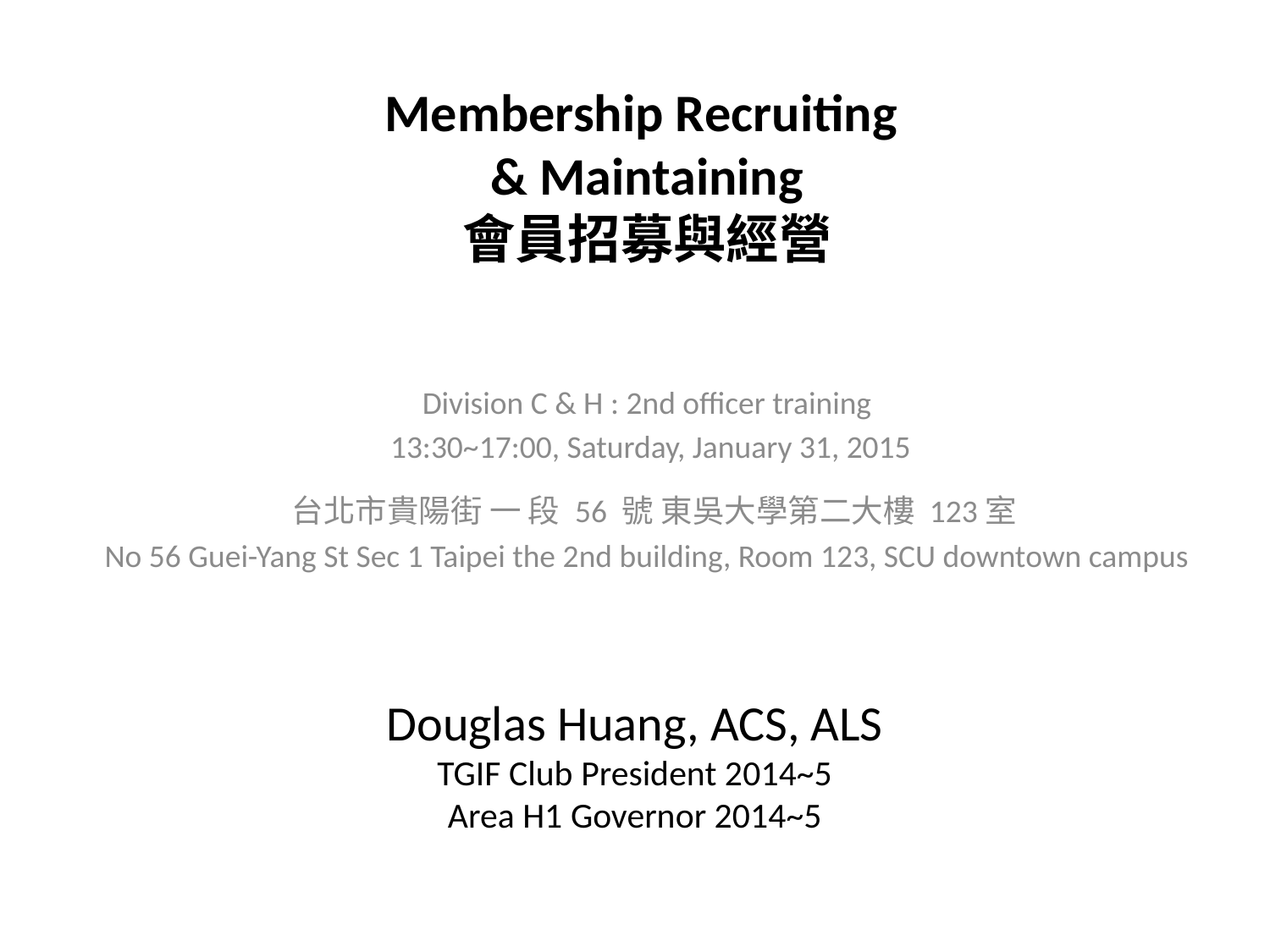

# Membership Recruiting & Maintaining 會員招募與經營
Division C & H : 2nd officer training
 13:30~17:00, Saturday, January 31, 2015

 台北市貴陽街 一 段 56 號 東吳大學第二大樓 123室
No 56 Guei-Yang St Sec 1 Taipei the 2nd building, Room 123, SCU downtown campus
Douglas Huang, ACS, ALS
TGIF Club President 2014~5
Area H1 Governor 2014~5